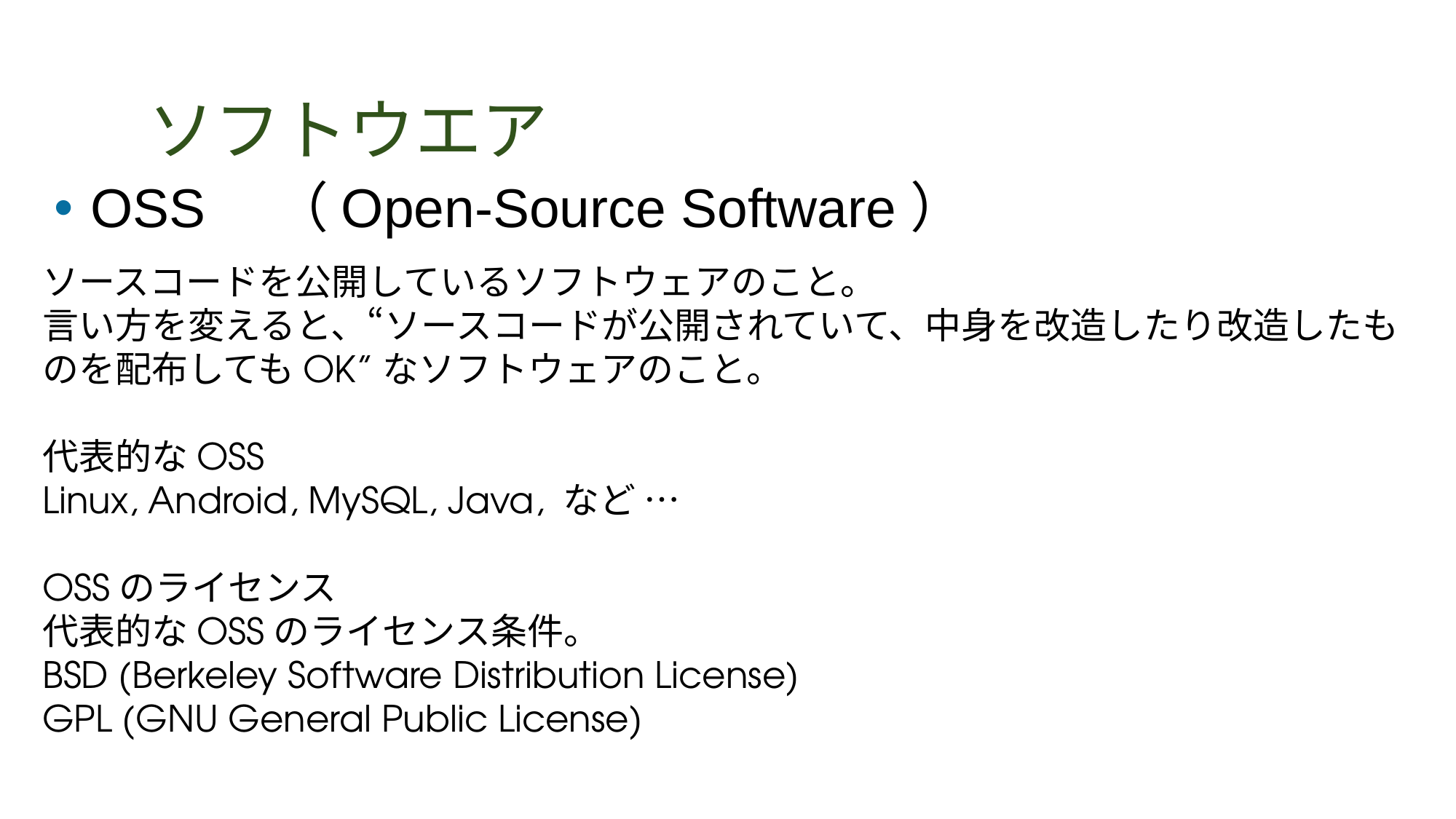

# ソフトウエア
OSS　（Open-Source Software）

ソースコードを公開しているソフトウェアのこと。
言い方を変えると、“ソースコードが公開されていて、中身を改造したり改造したものを配布してもOK”なソフトウェアのこと。

代表的なOSS
Linux, Android, MySQL, Java, など …

OSSのライセンス
代表的なOSSのライセンス条件。
BSD (Berkeley Software Distribution License)
GPL (GNU General Public License)